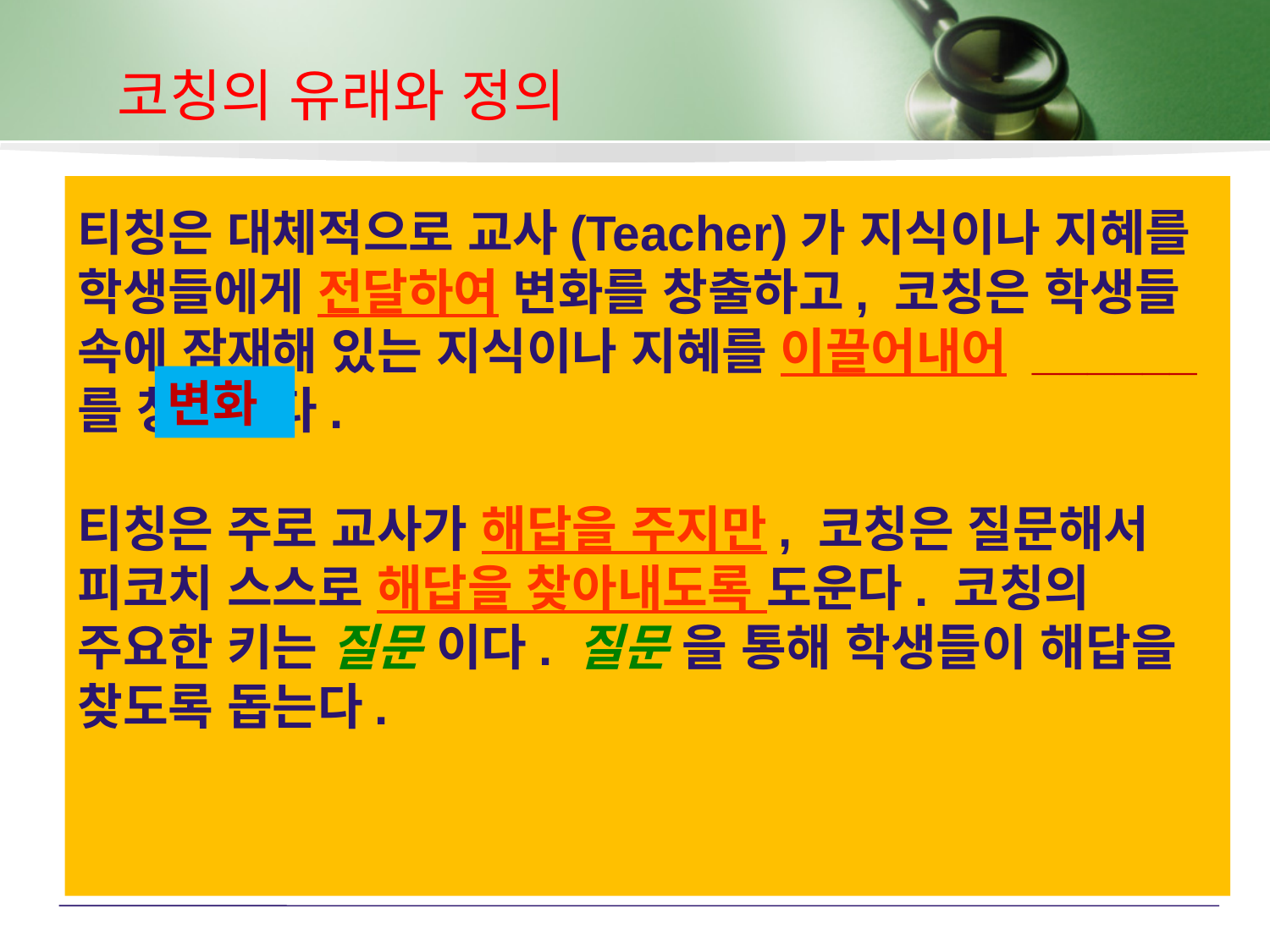

코칭의 유래와 정의
티칭은 대체적으로 교사(Teacher)가 지식이나 지혜를 학생들에게 전달하여 변화를 창출하고, 코칭은 학생들 속에 잠재해 있는 지식이나 지혜를 이끌어내어 ______ 를 창출한다.
티칭은 주로 교사가 해답을 주지만, 코칭은 질문해서 피코치 스스로 해답을 찾아내도록 도운다. 코칭의 주요한 키는 질문 이다. 질문 을 통해 학생들이 해답을 찾도록 돕는다.
변화